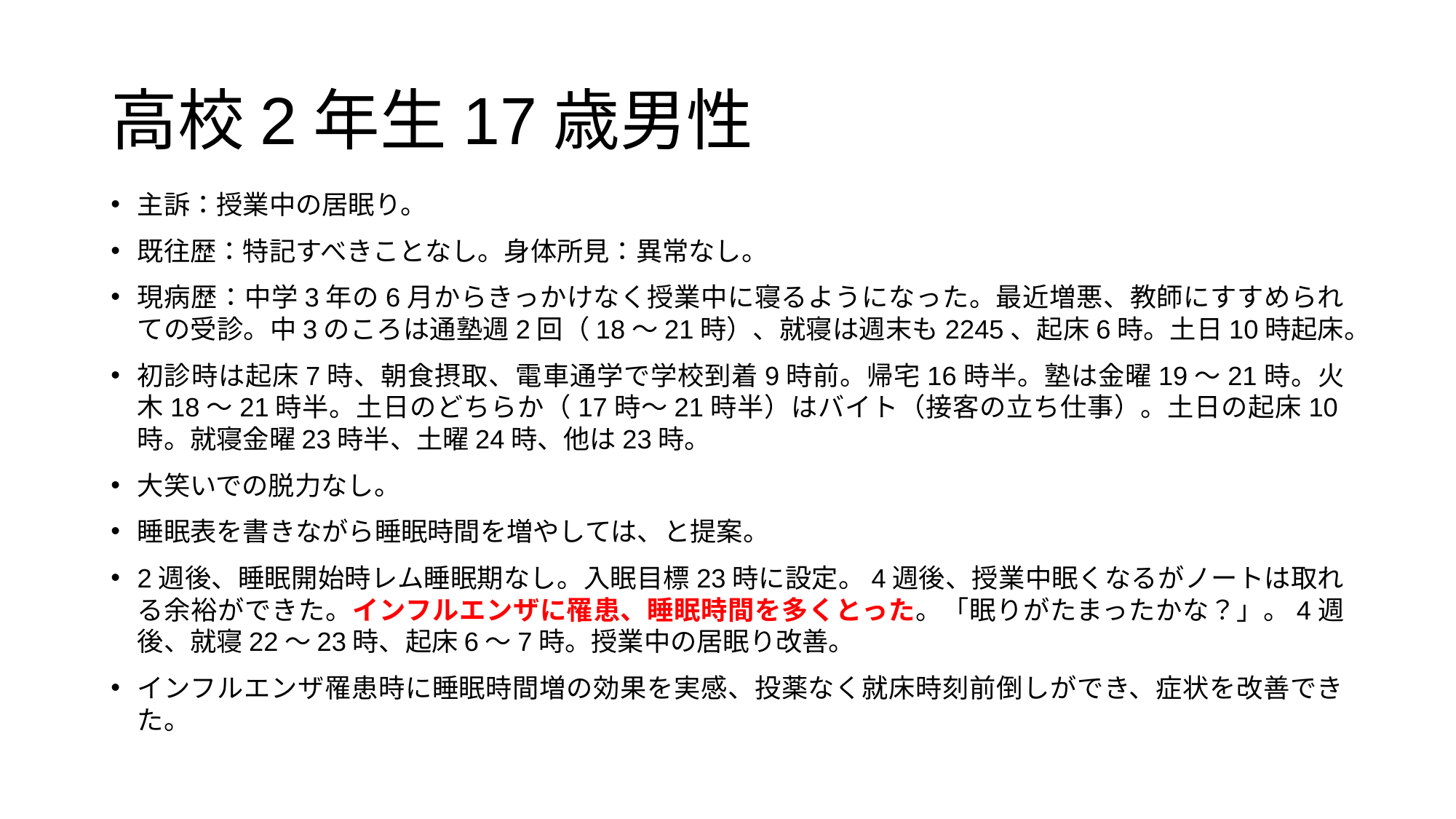

# 高校2年生17歳男性
主訴：授業中の居眠り。
既往歴：特記すべきことなし。身体所見：異常なし。
現病歴：中学3年の6月からきっかけなく授業中に寝るようになった。最近増悪、教師にすすめられての受診。中3のころは通塾週2回（18～21時）、就寝は週末も2245、起床6時。土日10時起床。
初診時は起床7時、朝食摂取、電車通学で学校到着9時前。帰宅16時半。塾は金曜19～21時。火木18～21時半。土日のどちらか（17時～21時半）はバイト（接客の立ち仕事）。土日の起床10時。就寝金曜23時半、土曜24時、他は23時。
大笑いでの脱力なし。
睡眠表を書きながら睡眠時間を増やしては、と提案。
2週後、睡眠開始時レム睡眠期なし。入眠目標23時に設定。4週後、授業中眠くなるがノートは取れる余裕ができた。インフルエンザに罹患、睡眠時間を多くとった。「眠りがたまったかな？」。4週後、就寝22～23時、起床6～7時。授業中の居眠り改善。
インフルエンザ罹患時に睡眠時間増の効果を実感、投薬なく就床時刻前倒しができ、症状を改善できた。